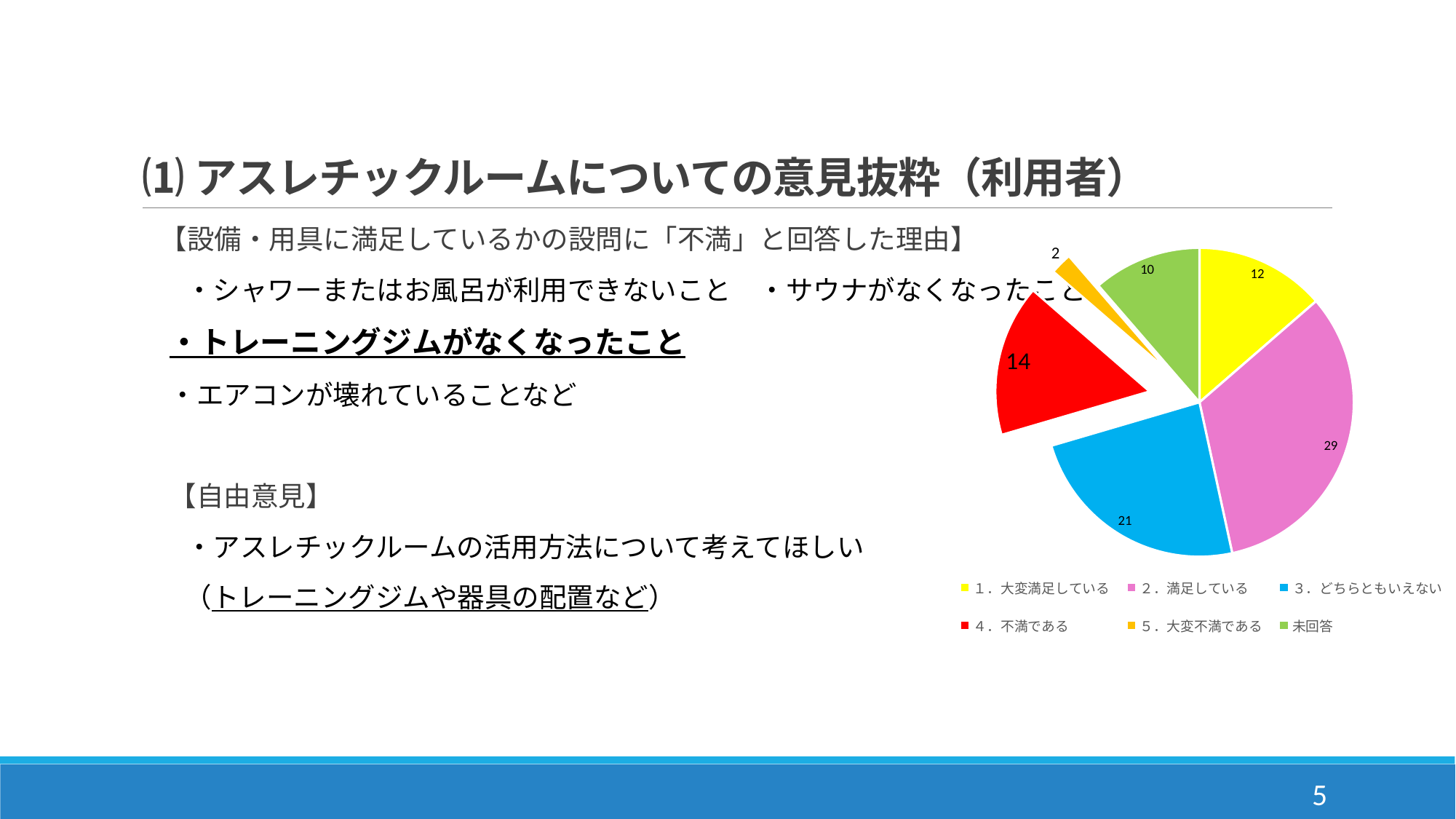

# ⑴アスレチックルームについての意見抜粋（利用者）

### Chart

| Category |  |
|---|---|
| １．大変満足している | 12.0 |
| ２．満足している | 29.0 |
| ３．どちらともいえない | 21.0 |
| ４．不満である | 14.0 |
| ５．大変不満である | 2.0 |
| 未回答 | 10.0 |
【設備・用具に満足しているかの設問に「不満」と回答した理由】
　　・シャワーまたはお風呂が利用できないこと　・サウナがなくなったこと
・トレーニングジムがなくなったこと
・エアコンが壊れていることなど

【自由意見】
　　・アスレチックルームの活用方法について考えてほしい
（トレーニングジムや器具の配置など）

5